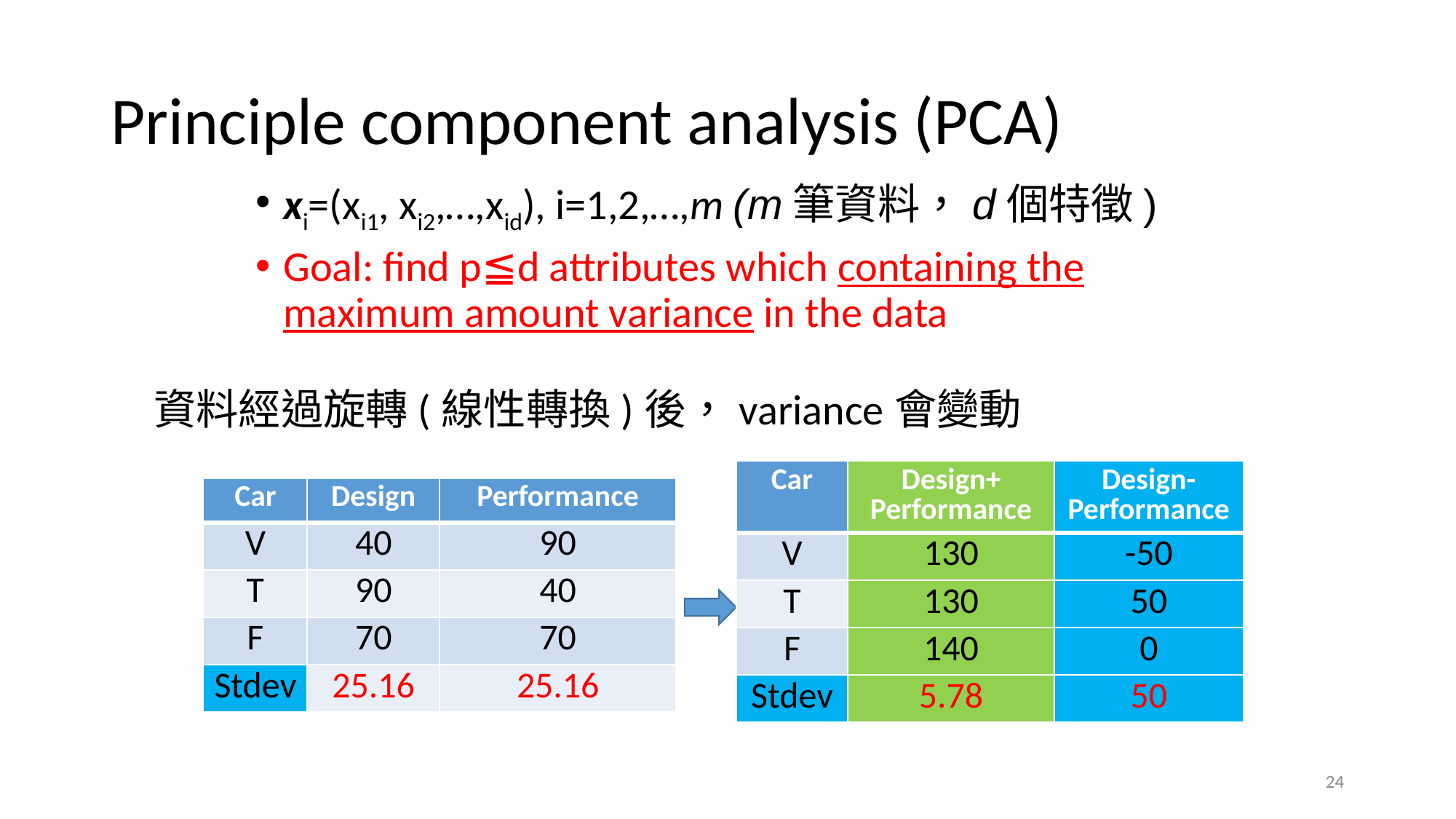

# Principle component analysis (PCA)
xi=(xi1, xi2,…,xid), i=1,2,…,m (m筆資料，d個特徵)
Goal: find p≦d attributes which containing the maximum amount variance in the data

資料經過旋轉(線性轉換)後，variance會變動
| Car | Design+ Performance | Design- Performance |
| --- | --- | --- |
| V | 130 | -50 |
| T | 130 | 50 |
| F | 140 | 0 |
| Stdev | 5.78 | 50 |
| Car | Design | Performance |
| --- | --- | --- |
| V | 40 | 90 |
| T | 90 | 40 |
| F | 70 | 70 |
| Stdev | 25.16 | 25.16 |

24